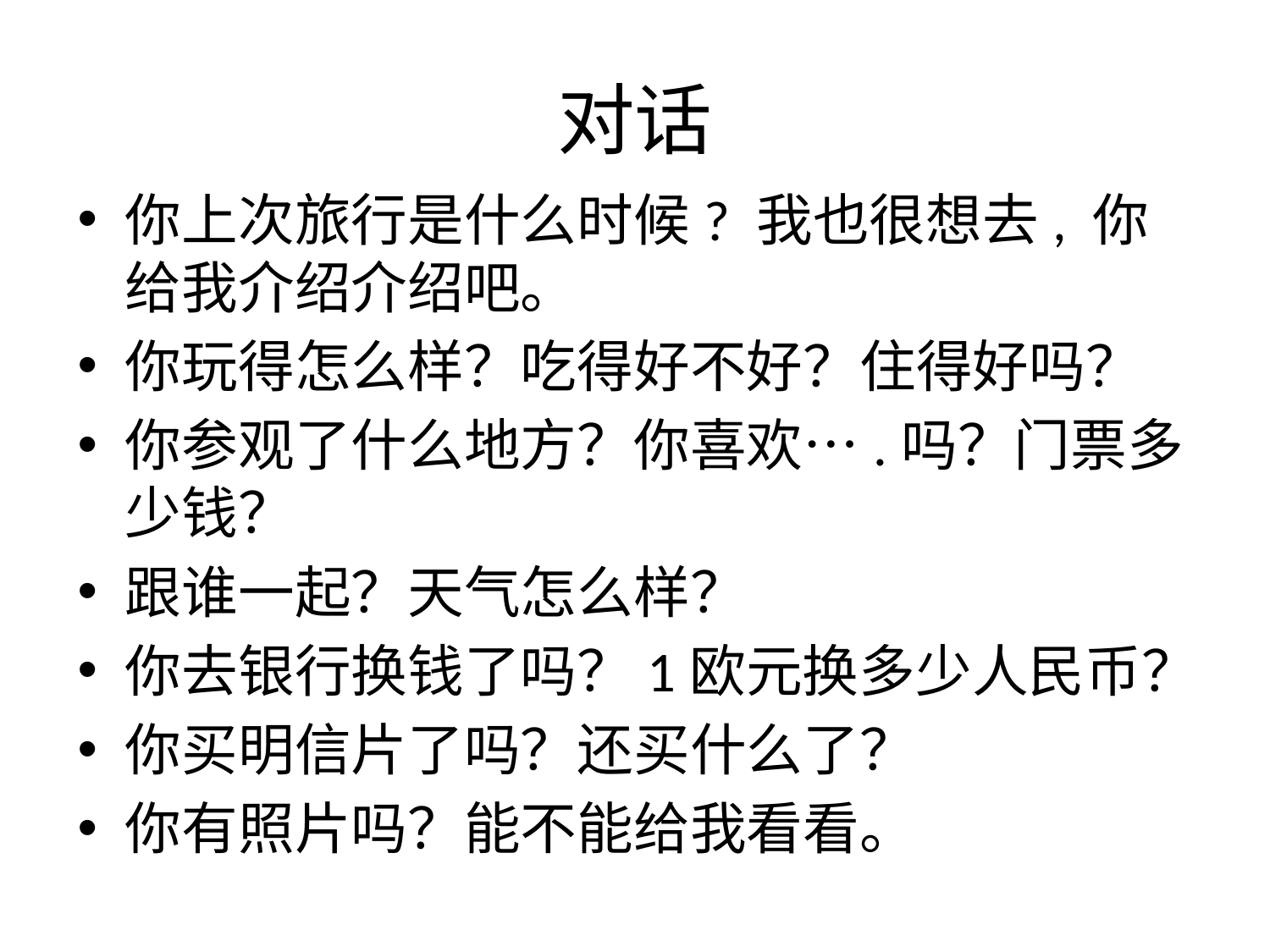

# 对话
你上次旅行是什么时候? 我也很想去, 你给我介绍介绍吧。
你玩得怎么样？吃得好不好？住得好吗？
你参观了什么地方？你喜欢….吗？门票多少钱？
跟谁一起？天气怎么样？
你去银行换钱了吗？1欧元换多少人民币？
你买明信片了吗？还买什么了？
你有照片吗？能不能给我看看。